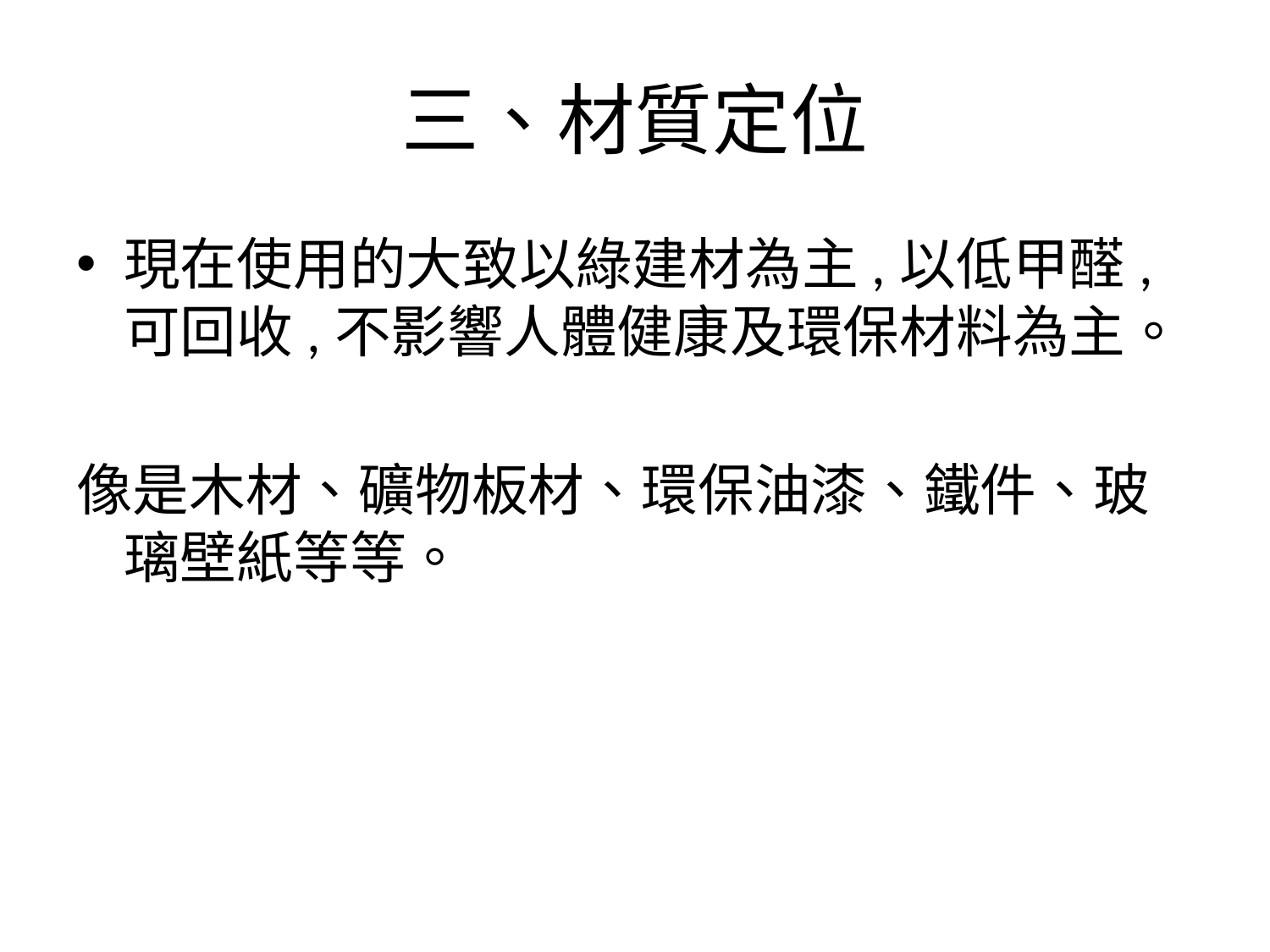

# 三、材質定位
現在使用的大致以綠建材為主,以低甲醛,可回收,不影響人體健康及環保材料為主。

像是木材、礦物板材、環保油漆、鐵件、玻璃壁紙等等。